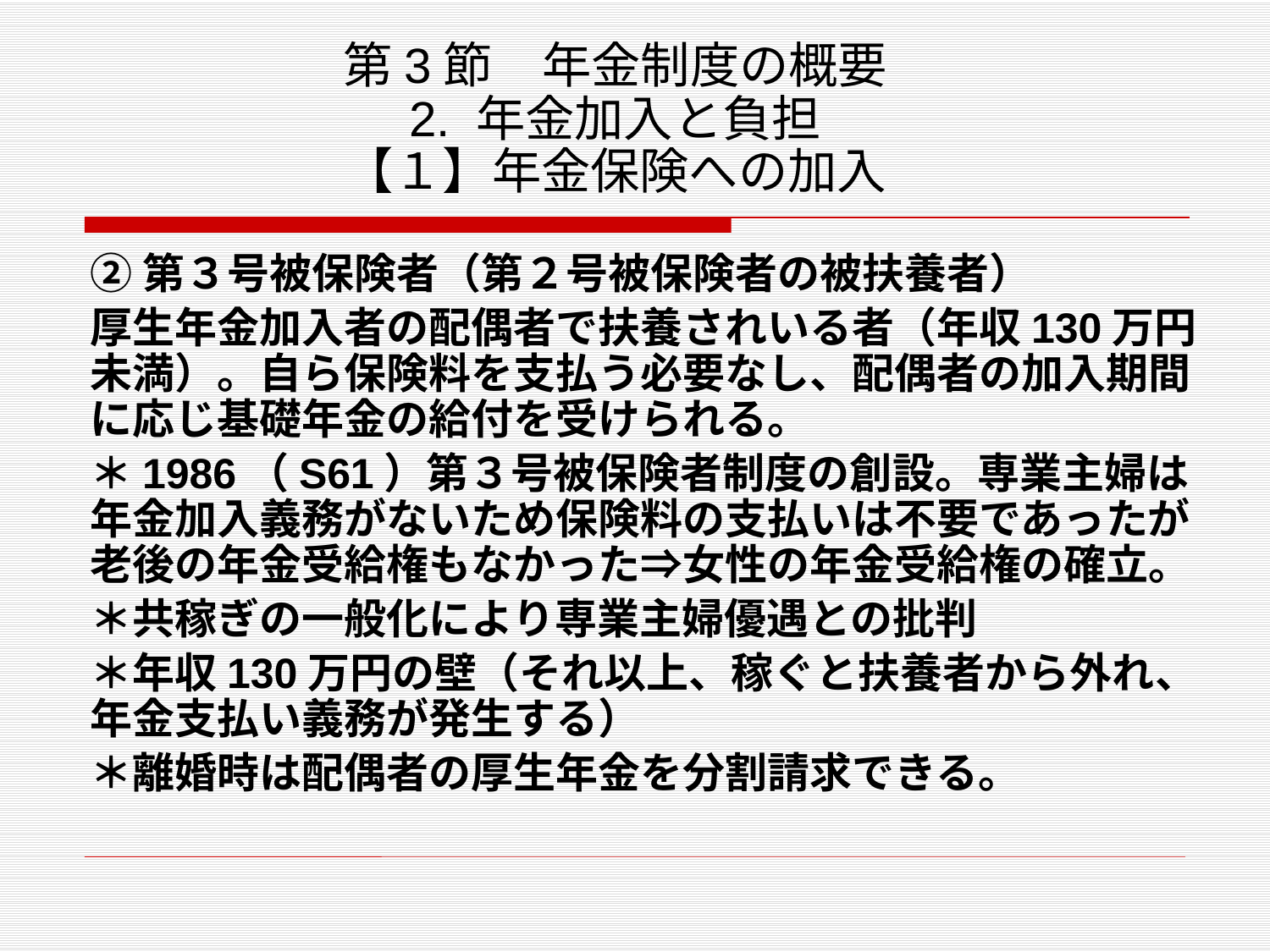

# 第3節　年金制度の概要 2. 年金加入と負担 【１】年金保険への加入
②第３号被保険者（第２号被保険者の被扶養者）
厚生年金加入者の配偶者で扶養されいる者（年収130万円未満）。自ら保険料を支払う必要なし、配偶者の加入期間に応じ基礎年金の給付を受けられる。
＊1986（S61）第３号被保険者制度の創設。専業主婦は年金加入義務がないため保険料の支払いは不要であったが老後の年金受給権もなかった⇒女性の年金受給権の確立。
＊共稼ぎの一般化により専業主婦優遇との批判
＊年収130万円の壁（それ以上、稼ぐと扶養者から外れ、年金支払い義務が発生する）
＊離婚時は配偶者の厚生年金を分割請求できる。